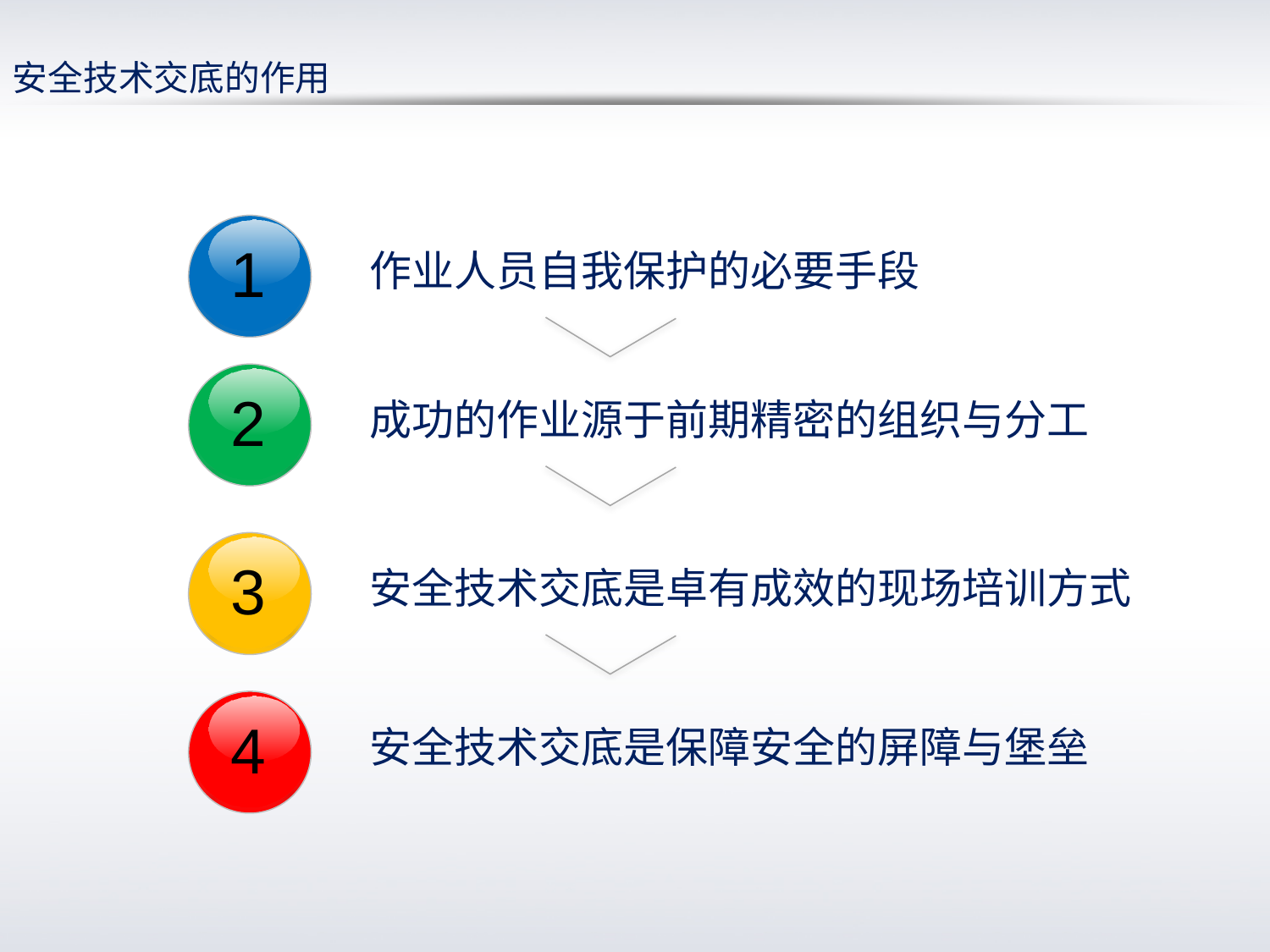

安全技术交底的作用

1
作业人员自我保护的必要手段

2
成功的作业源于前期精密的组织与分工

3
安全技术交底是卓有成效的现场培训方式

4
安全技术交底是保障安全的屏障与堡垒
9